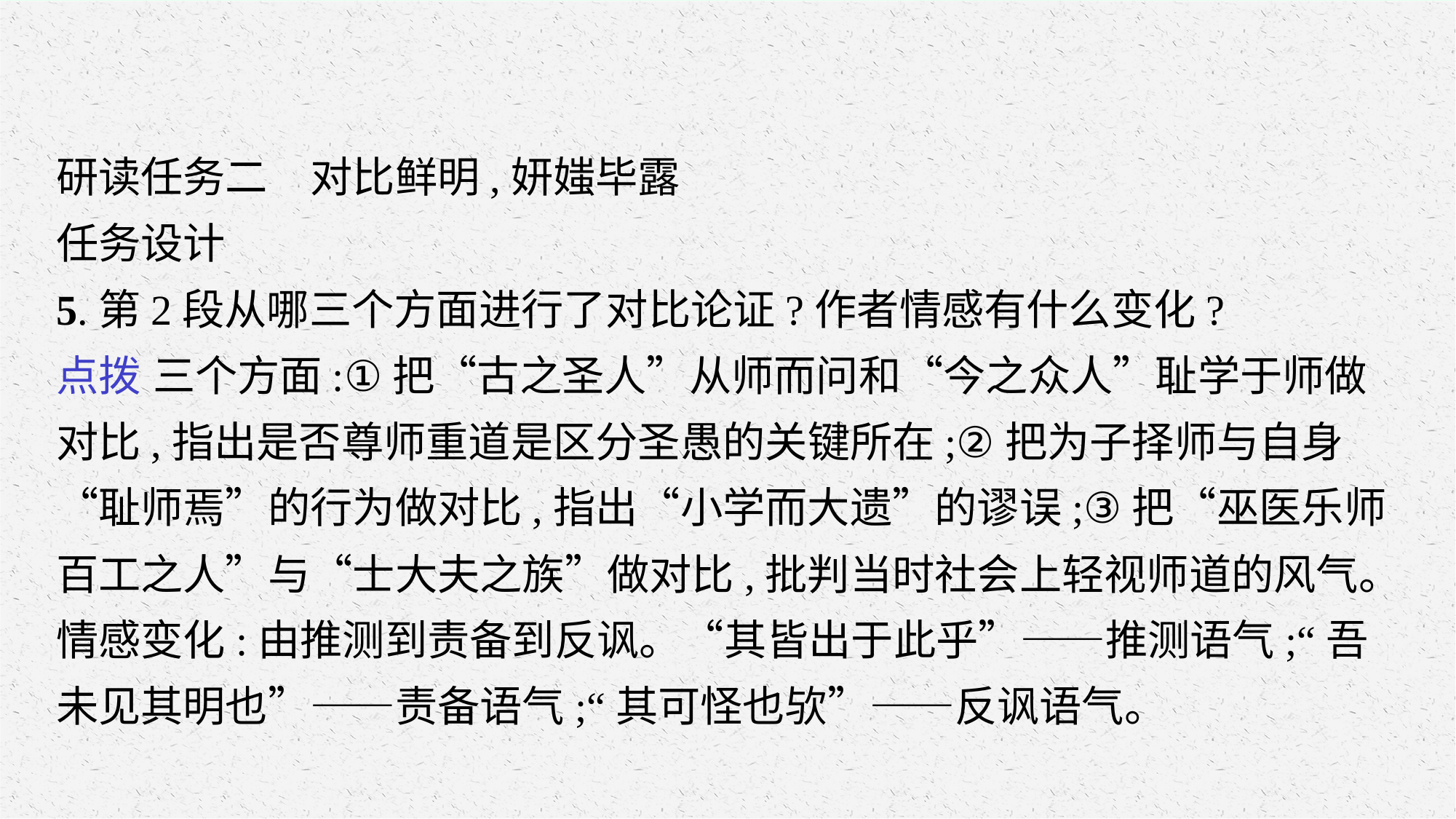

研读任务二　对比鲜明,妍媸毕露
任务设计
5.第2段从哪三个方面进行了对比论证?作者情感有什么变化?
点拨 三个方面:①把“古之圣人”从师而问和“今之众人”耻学于师做对比,指出是否尊师重道是区分圣愚的关键所在;②把为子择师与自身“耻师焉”的行为做对比,指出“小学而大遗”的谬误;③把“巫医乐师百工之人”与“士大夫之族”做对比,批判当时社会上轻视师道的风气。
情感变化:由推测到责备到反讽。“其皆出于此乎”——推测语气;“吾未见其明也”——责备语气;“其可怪也欤”——反讽语气。